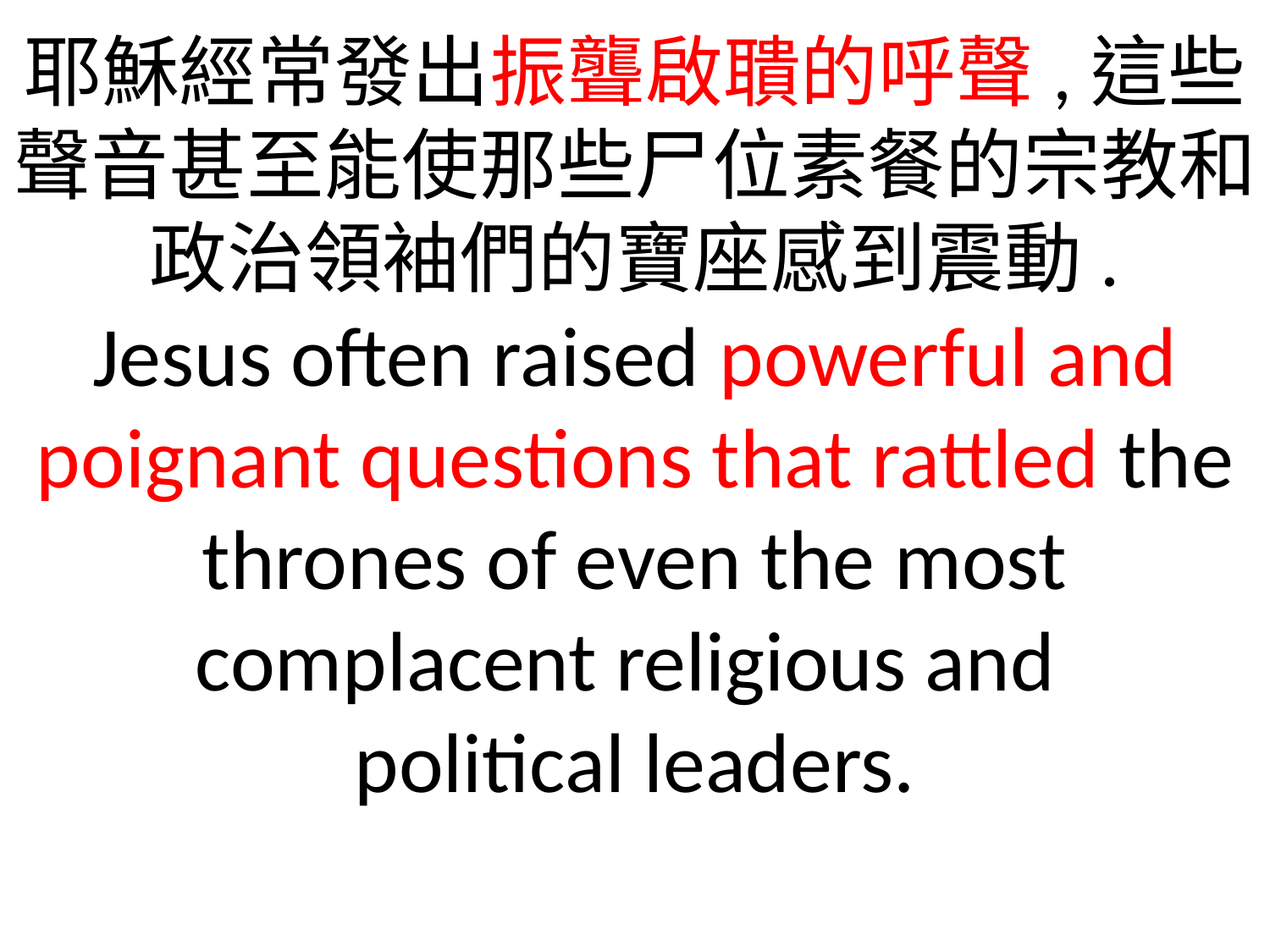

耶穌經常發出振聾啟聵的呼聲,這些聲音甚至能使那些尸位素餐的宗教和政治領袖們的寶座感到震動.
Jesus often raised powerful and poignant questions that rattled the thrones of even the most complacent religious and
political leaders.